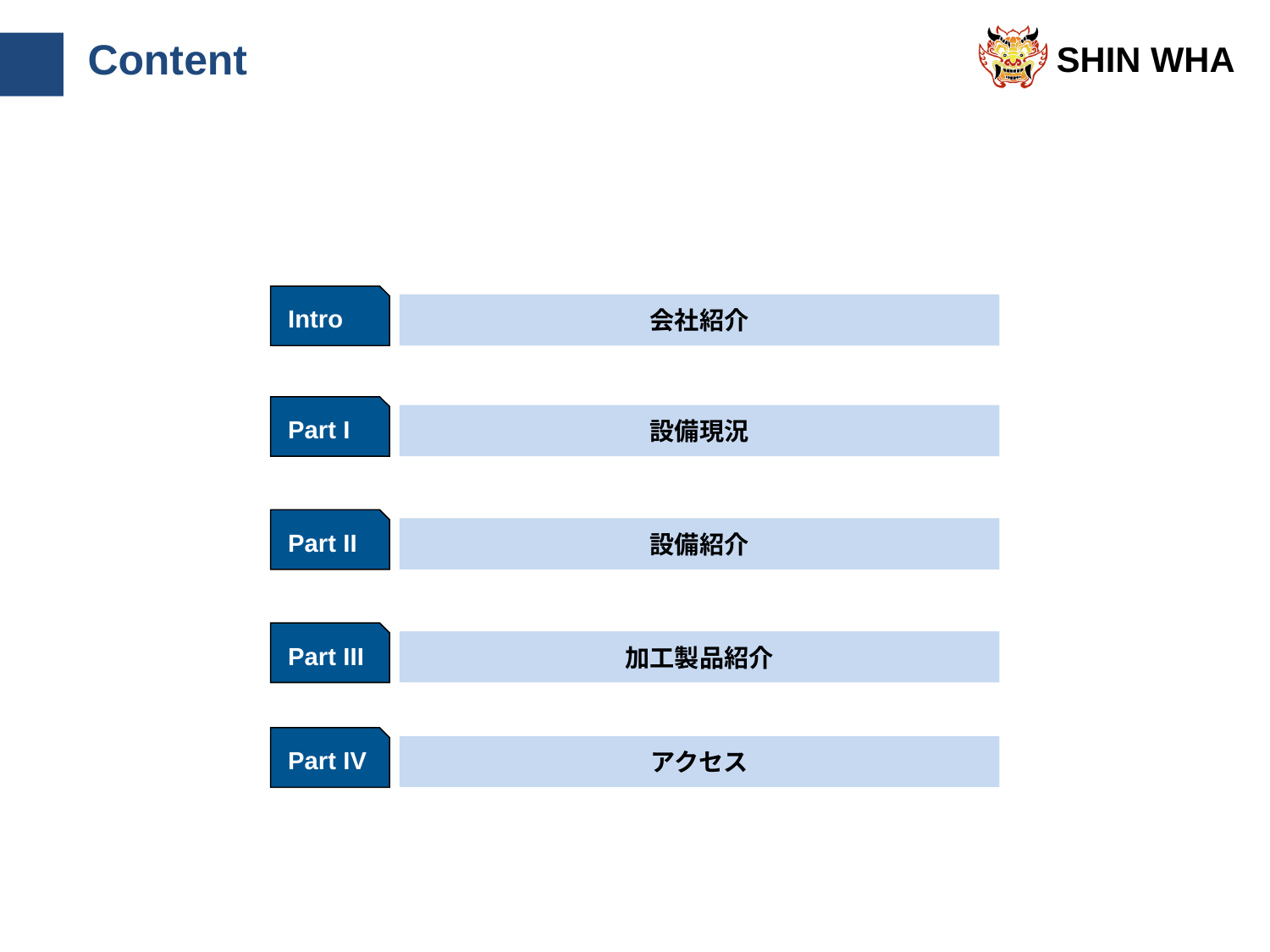

# Content
Intro
会社紹介
Part I
設備現況
Part II
設備紹介
Part III
加工製品紹介
Part IV
アクセス